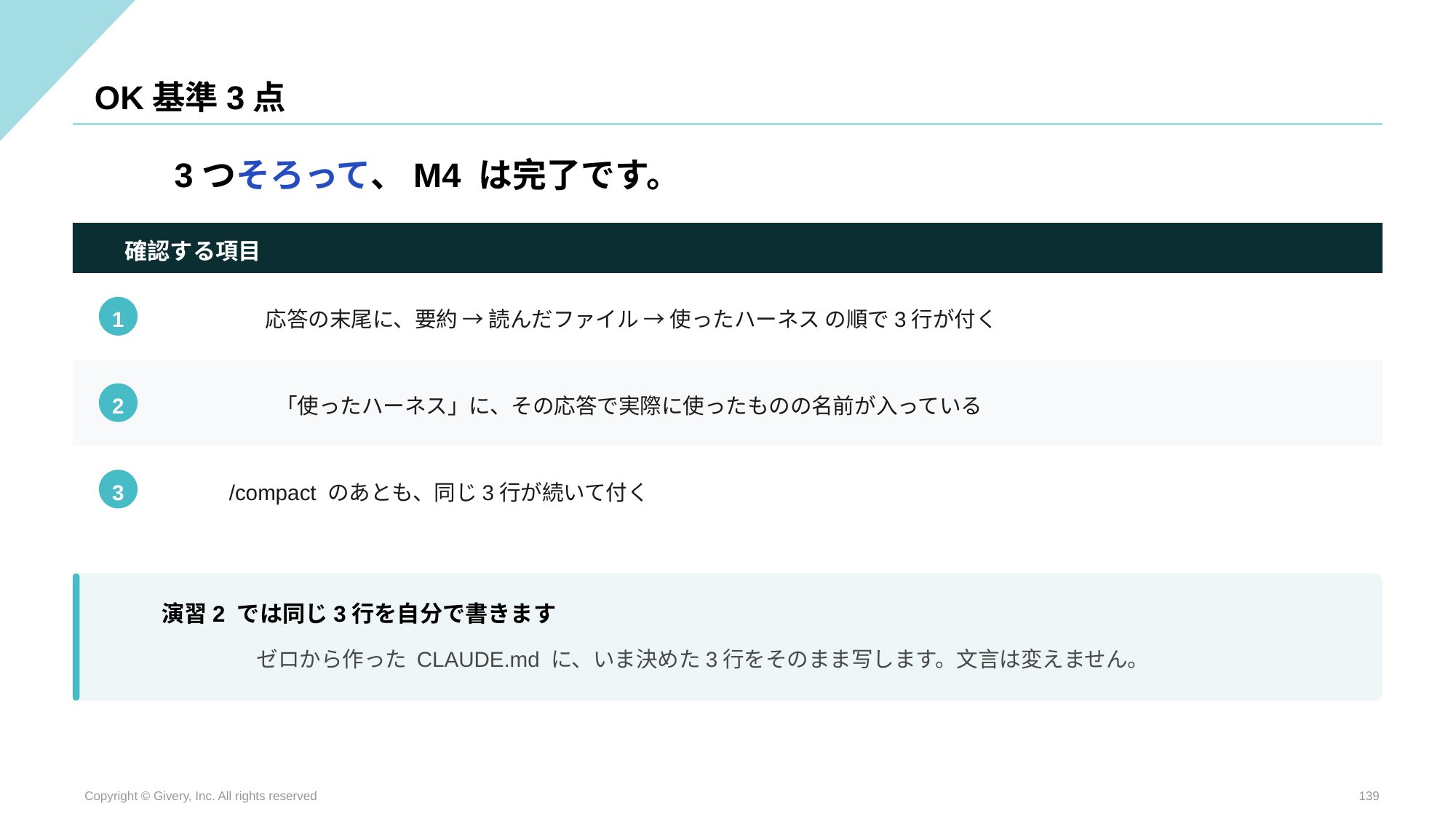

OK基準3点

3つそろって、M4 は完了です。

確認する項目

1
応答の末尾に、要約 → 読んだファイル → 使ったハーネス の順で3行が付く

2
「使ったハーネス」に、その応答で実際に使ったものの名前が入っている

3
/compact のあとも、同じ3行が続いて付く

演習2 では同じ3行を自分で書きます
ゼロから作った CLAUDE.md に、いま決めた3行をそのまま写します。文言は変えません。
Copyright © Givery, Inc. All rights reserved
139